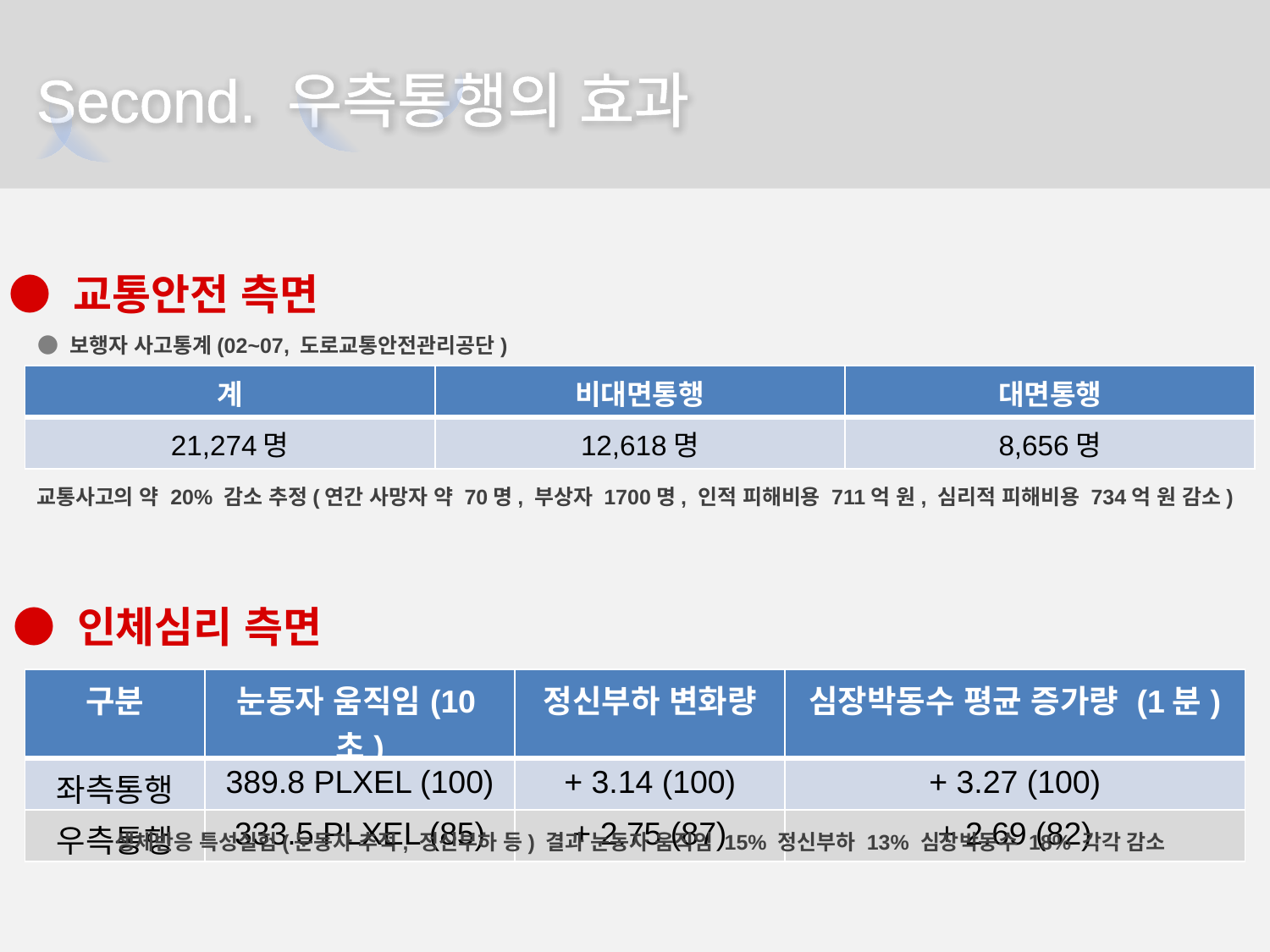

Second. 우측통행의 효과
● 교통안전 측면
● 보행자 사고통계(02~07, 도로교통안전관리공단)
| 계 | 비대면통행 | 대면통행 |
| --- | --- | --- |
| 21,274명 | 12,618명 | 8,656명 |

교통사고의 약 20% 감소 추정(연간 사망자 약 70명, 부상자 1700명, 인적 피해비용 711억 원, 심리적 피해비용 734억 원 감소)
● 인체심리 측면
| 구분 | 눈동자 움직임(10초) | 정신부하 변화량 | 심장박동수 평균 증가량 (1분) |
| --- | --- | --- | --- |
| 좌측통행 | 389.8 PLXEL (100) | + 3.14 (100) | + 3.27 (100) |
| 우측통행 | 333.5 PLXEL (85) | + 2.75 (87) | + 2.69 (82) |
 생체반응 특성실험(눈동자 추적, 정신부하 등) 결과 눈동자 움직임 15% 정신부하 13% 심장박동수 18% 각각 감소